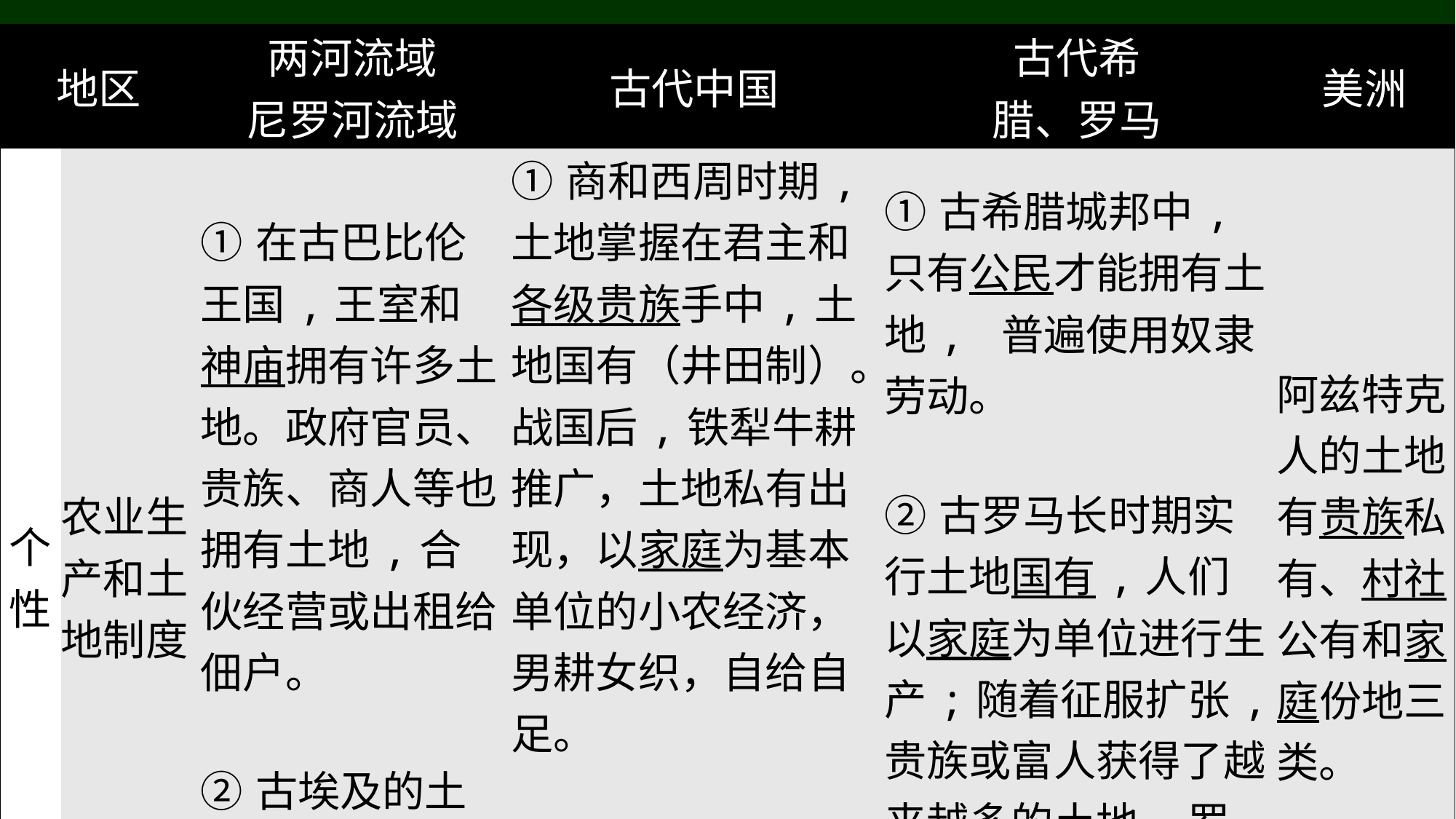

| 地区 |  | 两河流域 尼罗河流域 | 古代中国 | 古代希 腊、罗马 | 美洲 |
| --- | --- | --- | --- | --- | --- |
| 个性 | 农业生产和土地制度 | ①在古巴比伦王国,王室和神庙拥有许多土地。政府官员、贵族、商人等也拥有土地,合伙经营或出租给佃户。 ②古埃及的土地主要由王室和神庙占有 | ①商和西周时期,土地掌握在君主和各级贵族手中,土地国有（井田制）。 战国后,铁犁牛耕推广，土地私有出现，以家庭为基本单位的小农经济，男耕女织，自给自足。 ②秦汉到隋唐时期,逐渐形成北方旱田和南方水田 | ①古希腊城邦中,只有公民才能拥有土地, 普遍使用奴隶劳动。 ②古罗马长时期实行土地国有,人们以家庭为单位进行生产;随着征服扩张,贵族或富人获得了越来越多的土地,罗马共和国晚期出现大型奴隶制庄园。 | 阿兹特克人的土地有贵族私有、村社公有和家庭份地三类。 |